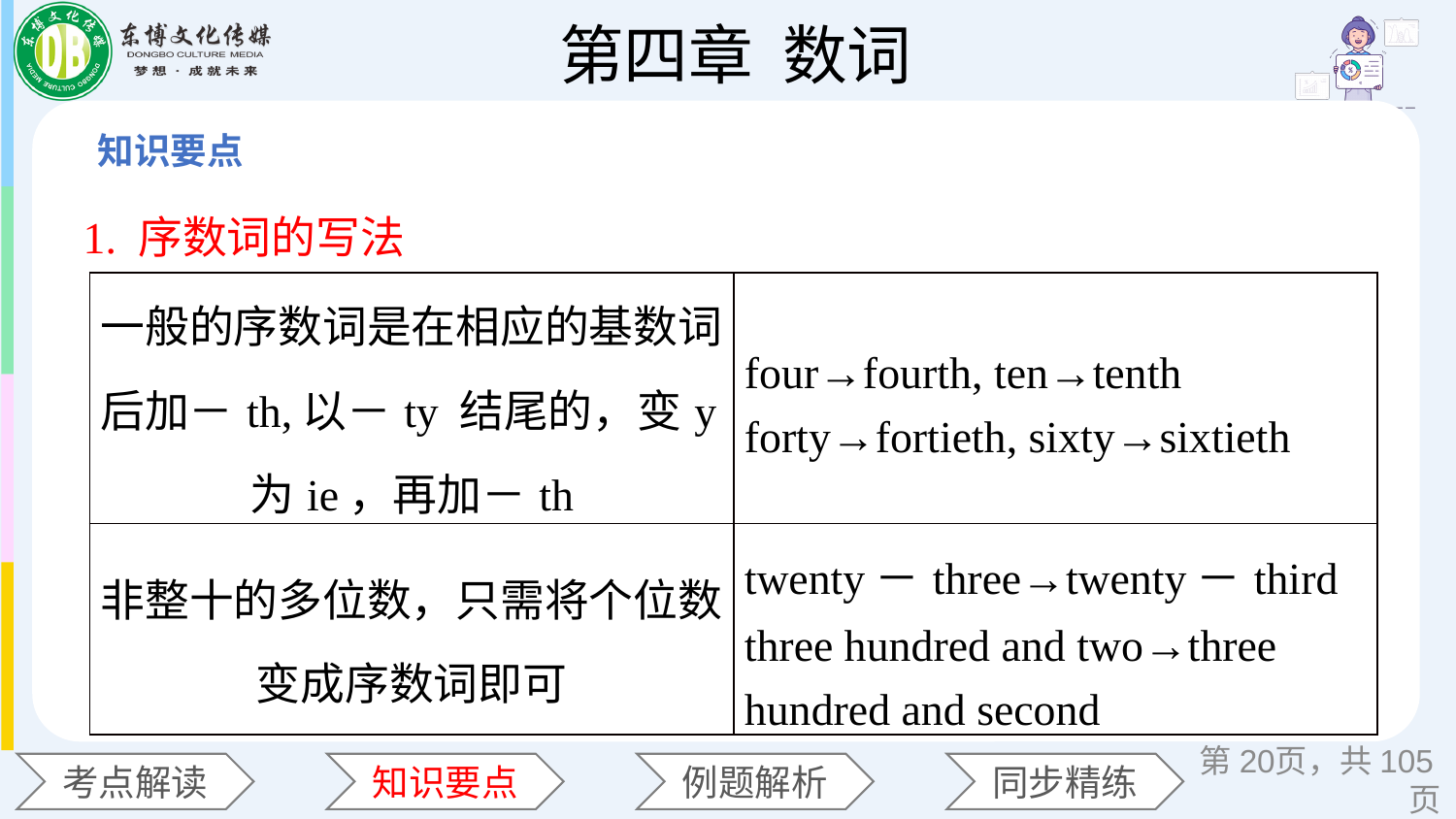

1. 序数词的写法

| 一般的序数词是在相应的基数词后加－th,以－ty 结尾的，变y为ie，再加－th | four→fourth, ten→tenth forty→fortieth, sixty→sixtieth |
| --- | --- |
| 非整十的多位数，只需将个位数变成序数词即可 | twenty－three→twenty－third three hundred and two→three hundred and second |
第20页，共105页